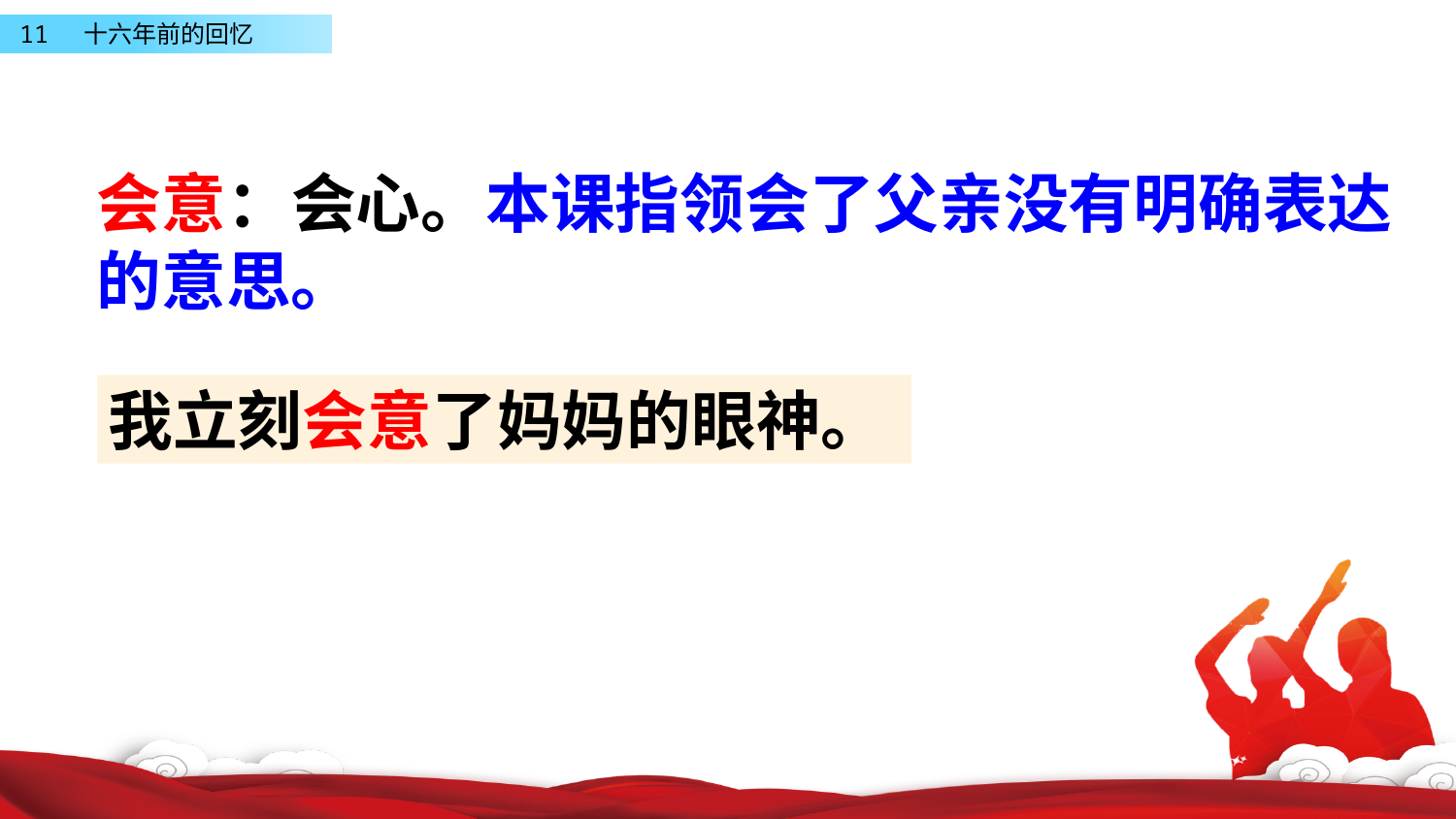

会意：会心。本课指领会了父亲没有明确表达的意思。
我立刻会意了妈妈的眼神。